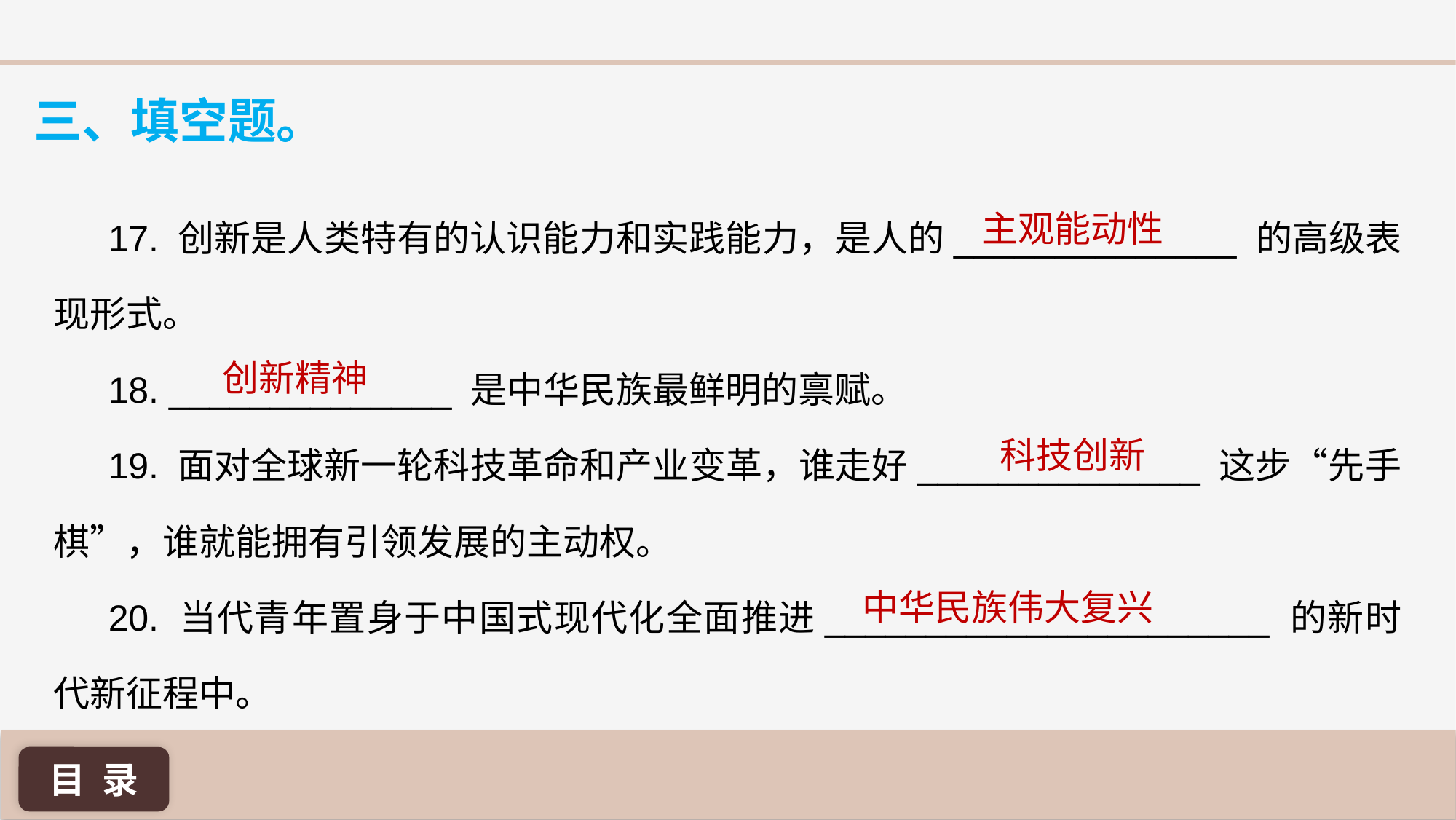

三、填空题。
17. 创新是人类特有的认识能力和实践能力，是人的______________ 的高级表现形式。
18. ______________ 是中华民族最鲜明的禀赋。
19. 面对全球新一轮科技革命和产业变革，谁走好______________ 这步“先手棋”，谁就能拥有引领发展的主动权。
20. 当代青年置身于中国式现代化全面推进______________________ 的新时代新征程中。
主观能动性
创新精神
科技创新
中华民族伟大复兴